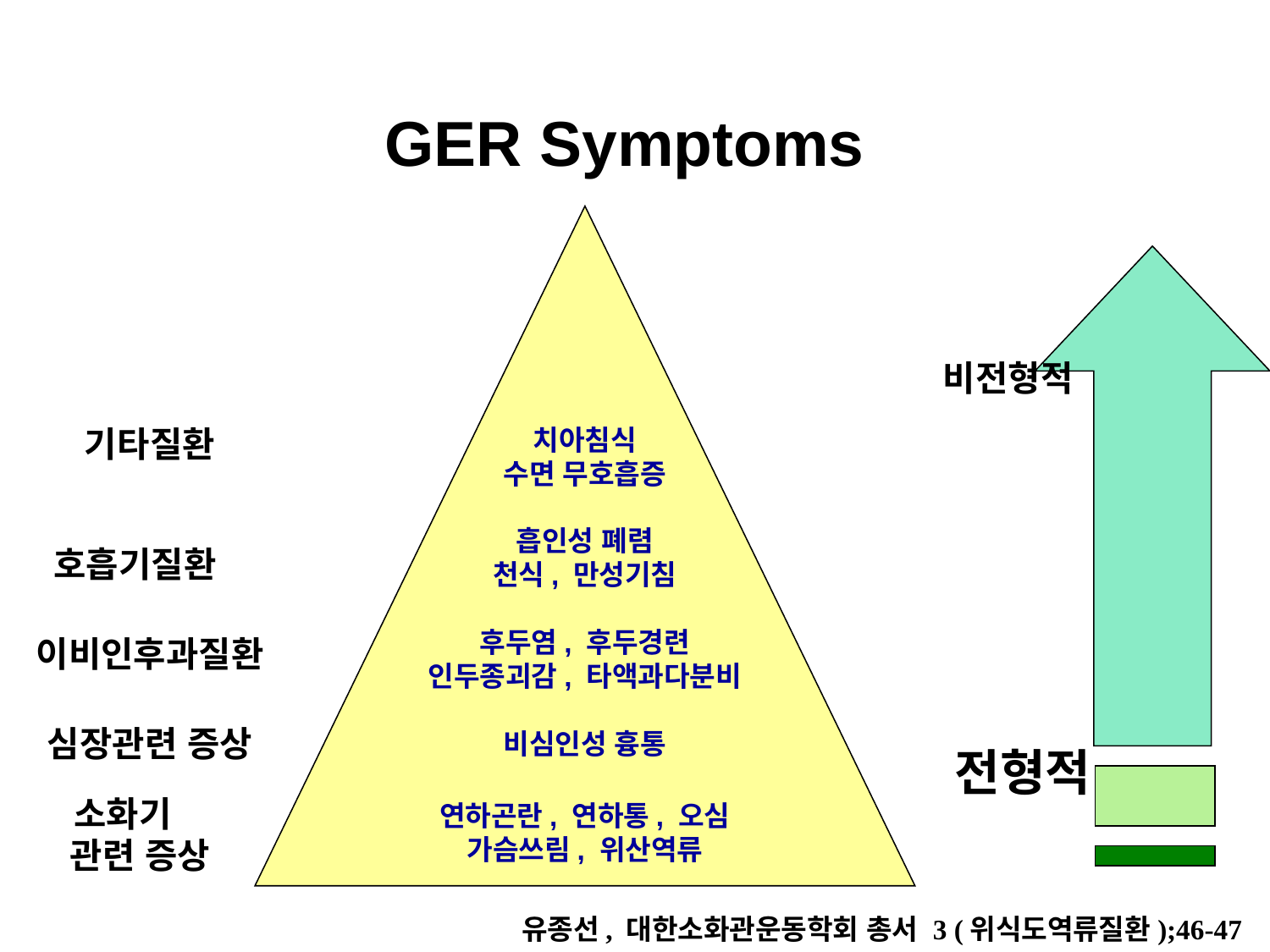

# GER Symptoms

치아침식
수면 무호흡증

흡인성 폐렴
천식, 만성기침

후두염, 후두경련
인두종괴감, 타액과다분비

비심인성 흉통

연하곤란, 연하통, 오심
가슴쓰림, 위산역류

비전형적
기타질환
호흡기질환
이비인후과질환
심장관련 증상
전형적

 소화기
관련 증상

유종선, 대한소화관운동학회 총서 3 (위식도역류질환);46-47